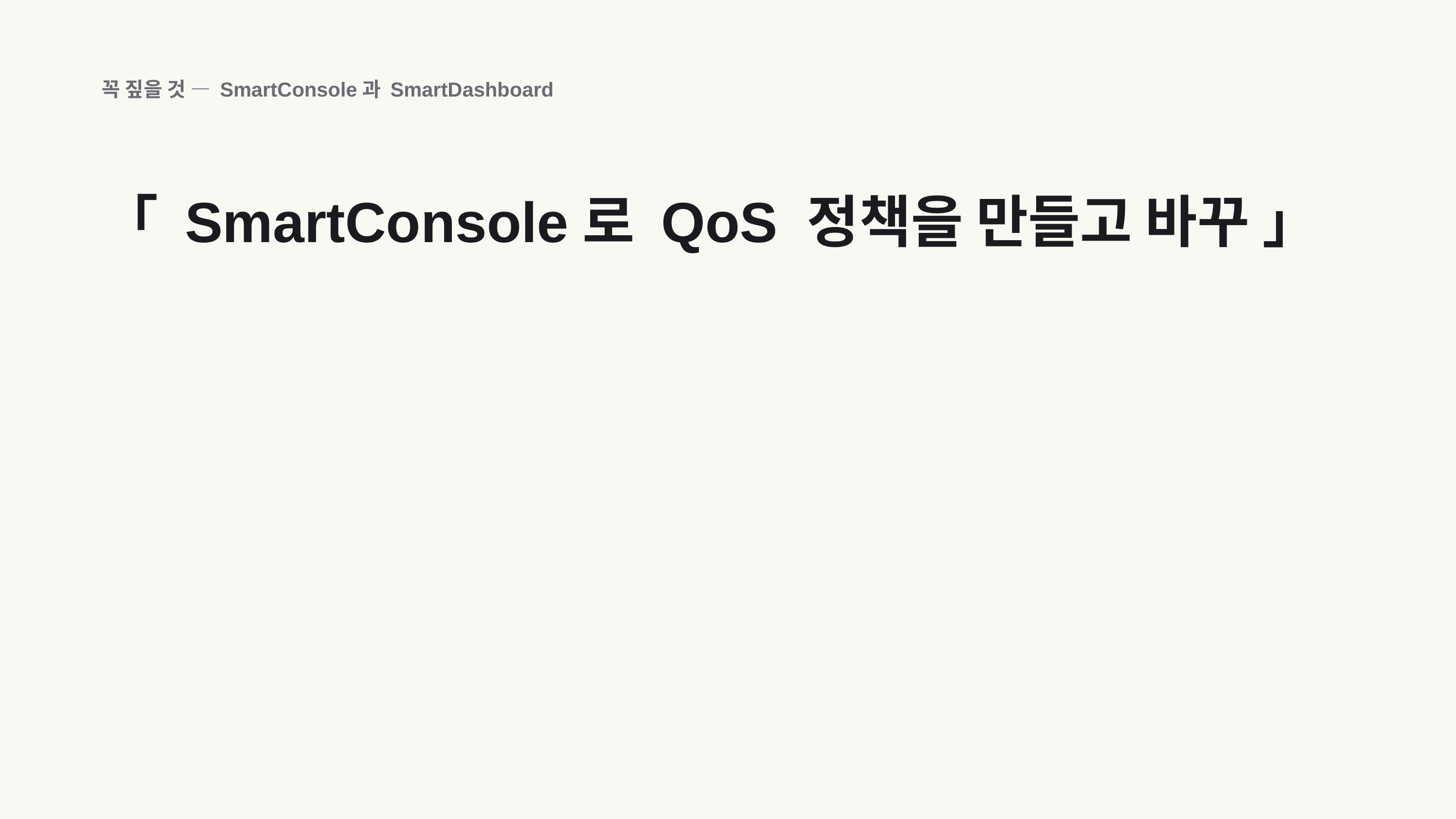

꼭 짚을 것 — SmartConsole과 SmartDashboard
「 SmartConsole로 QoS 정책을 만들고 바꾸 」